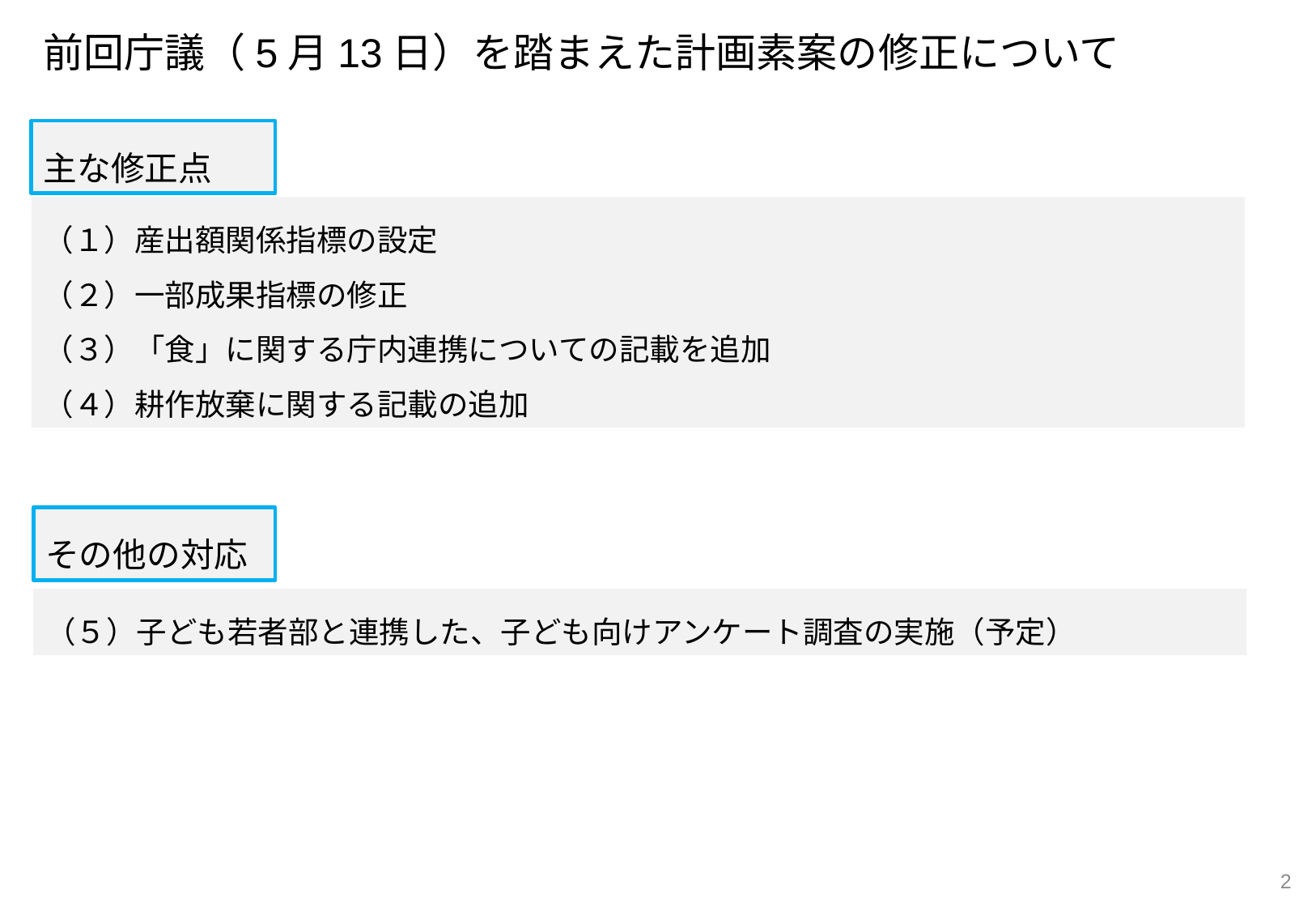

前回庁議（5月13日）を踏まえた計画素案の修正について
主な修正点
（１）産出額関係指標の設定
（２）一部成果指標の修正
（３）「食」に関する庁内連携についての記載を追加
（４）耕作放棄に関する記載の追加
その他の対応
（５）子ども若者部と連携した、子ども向けアンケート調査の実施（予定）
2